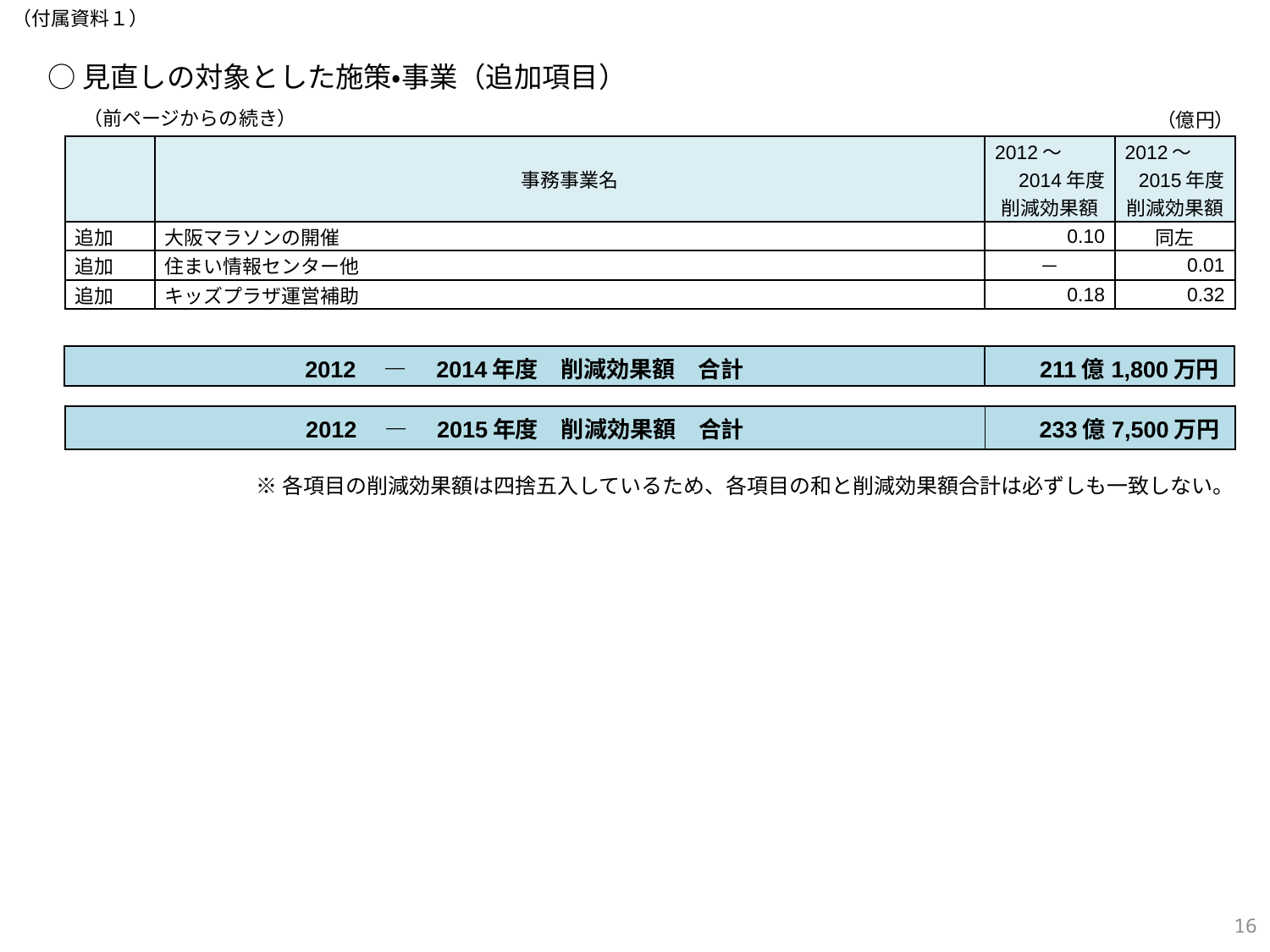

（付属資料１）
○見直しの対象とした施策・事業（追加項目）
（前ページからの続き）
（億円）
|  | 事務事業名 | 2012～ 2014年度 削減効果額 | 2012～ 2015年度 削減効果額 |
| --- | --- | --- | --- |
| 追加 | 大阪マラソンの開催 | 0.10 | 同左 |
| 追加 | 住まい情報センター他 | － | 0.01 |
| 追加 | キッズプラザ運営補助 | 0.18 | 0.32 |
| 2012　―　2014年度　削減効果額　合計 | 211億1,800万円 |
| --- | --- |
| 2012　―　2015年度　削減効果額　合計 | 233億7,500万円 |
| --- | --- |
※各項目の削減効果額は四捨五入しているため、各項目の和と削減効果額合計は必ずしも一致しない。
16